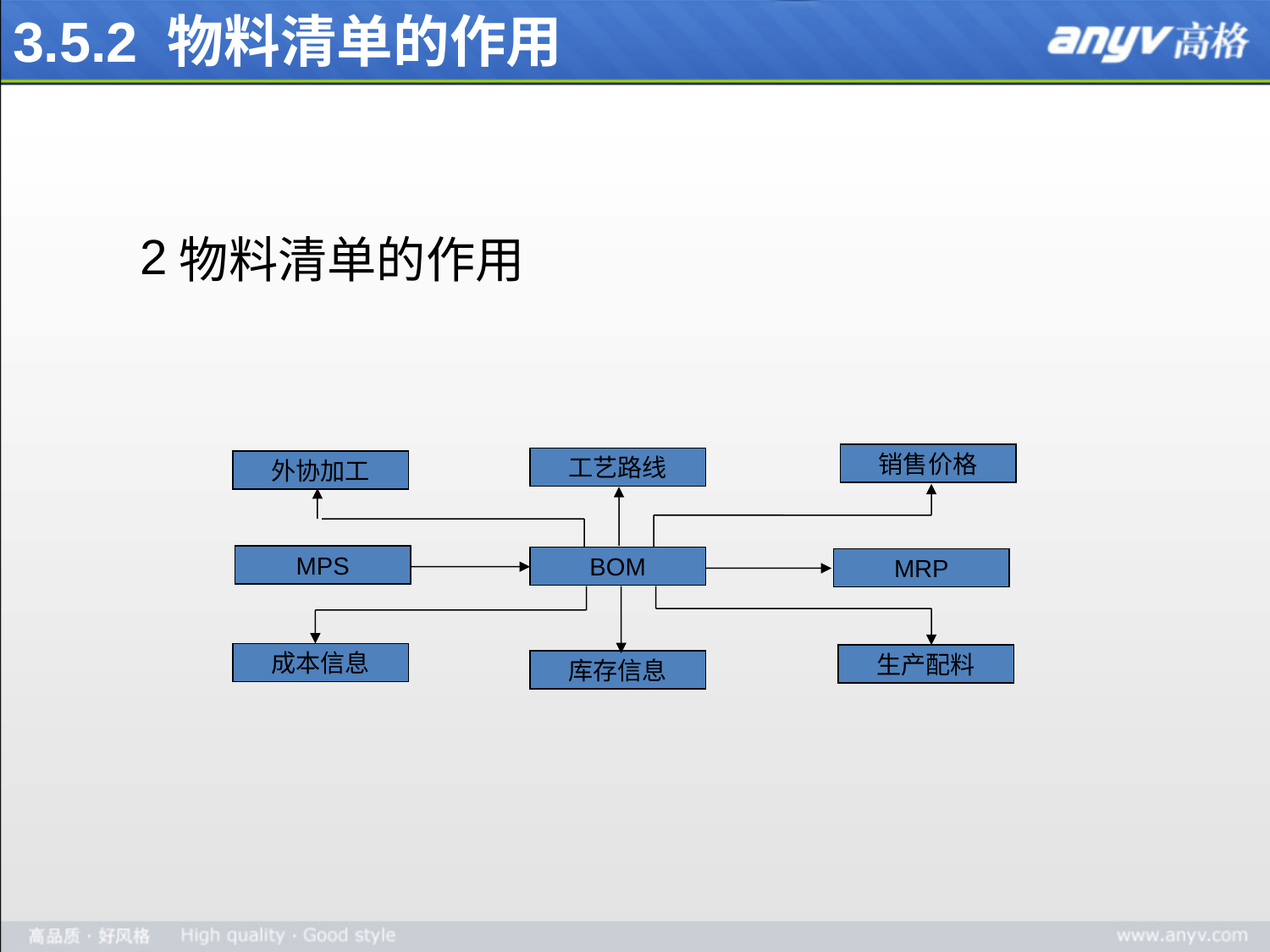

# 3.5.2 物料清单的作用
物料清单的作用
销售价格
工艺路线
外协加工

MPS
BOM
MRP

成本信息
生产配料
库存信息